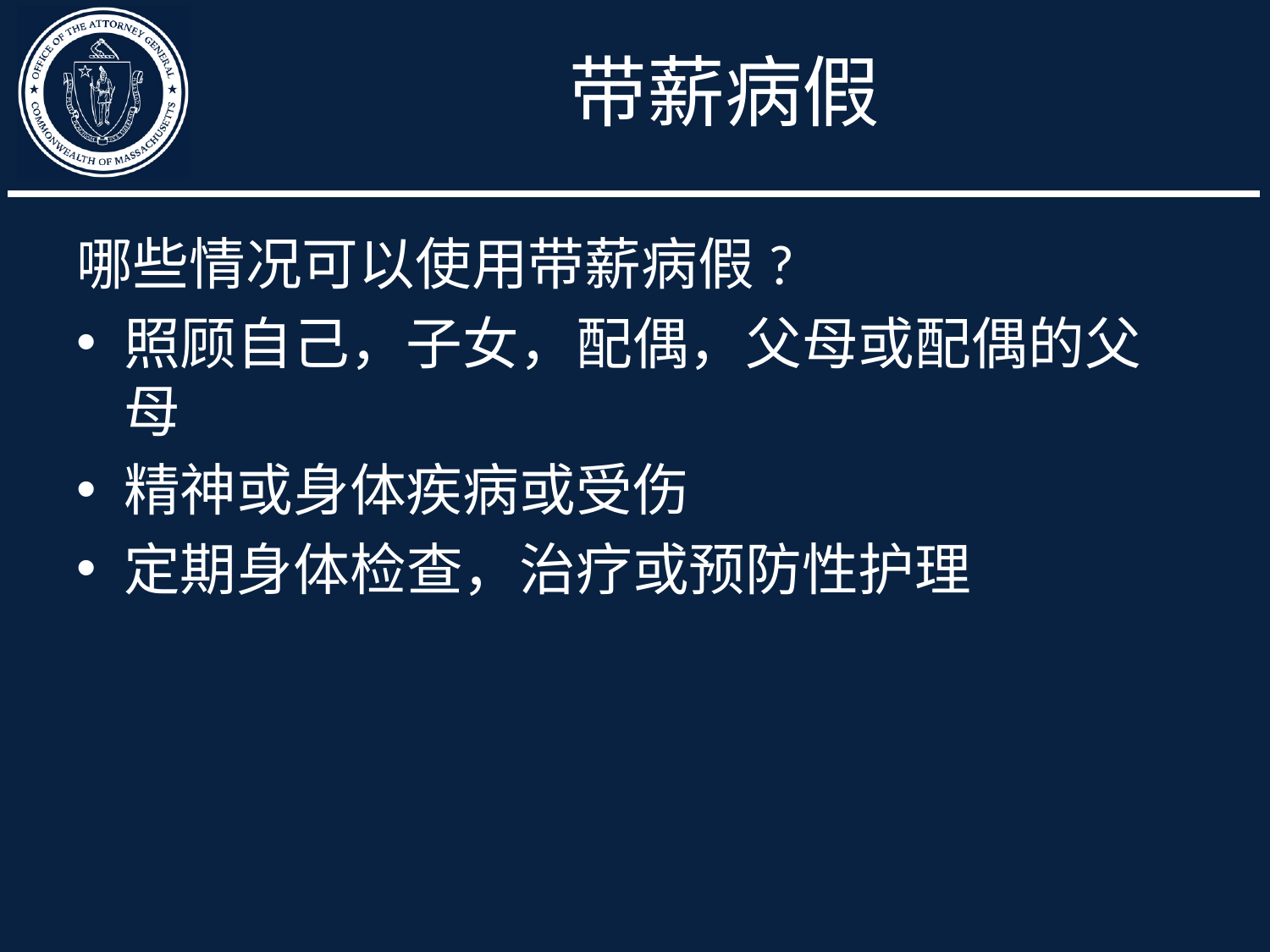

# 带薪病假
哪些情况可以使用带薪病假?
照顾自己，子女，配偶，父母或配偶的父母
精神或身体疾病或受伤
定期身体检查，治疗或预防性护理